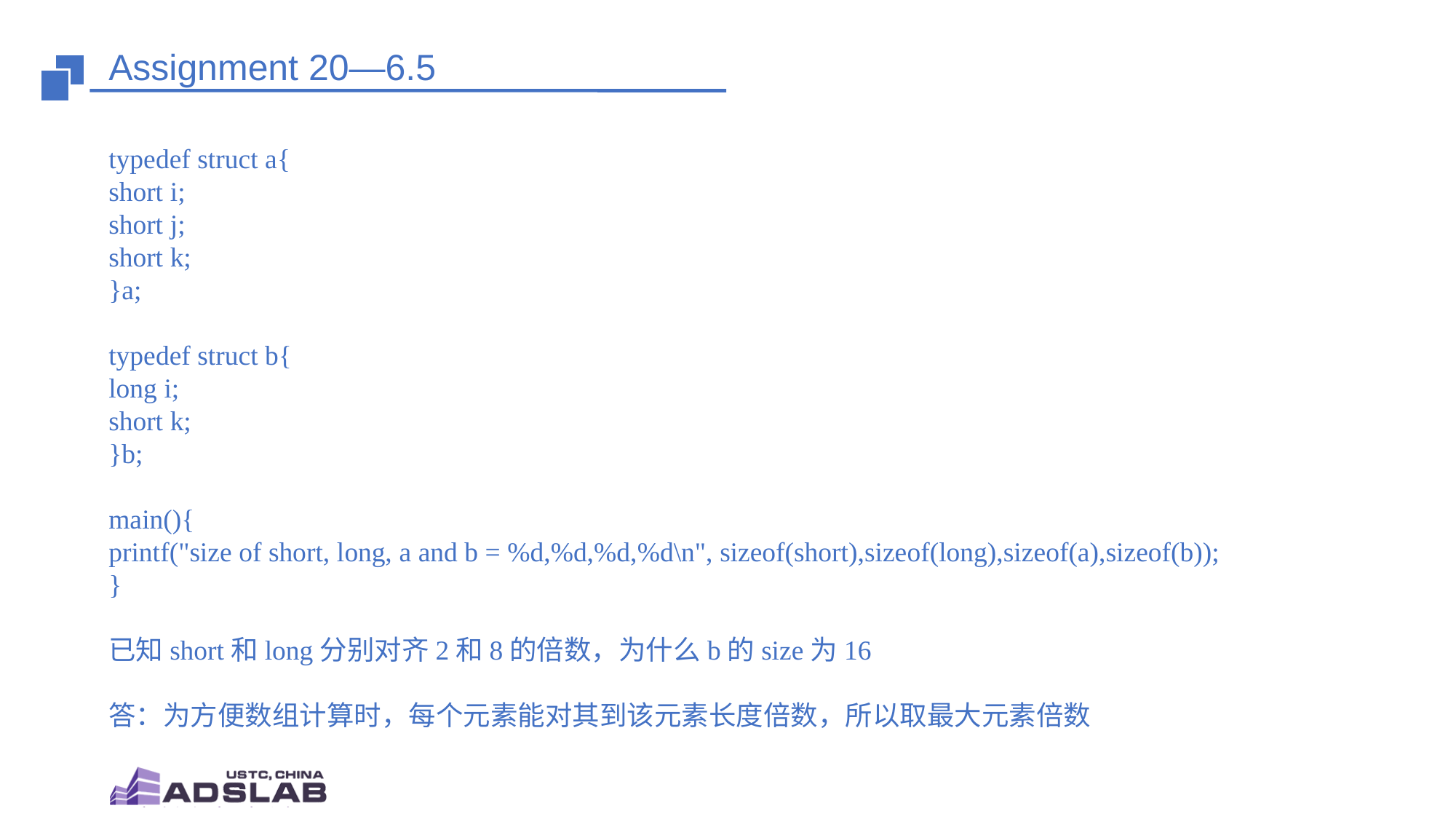

# Assignment 20—6.5
typedef struct a{
short i;
short j;
short k;
}a;

typedef struct b{
long i;
short k;
}b;

main(){
printf("size of short, long, a and b = %d,%d,%d,%d\n", sizeof(short),sizeof(long),sizeof(a),sizeof(b));
}

已知short和long分别对齐2和8的倍数，为什么b的size为16

答：为方便数组计算时，每个元素能对其到该元素长度倍数，所以取最大元素倍数